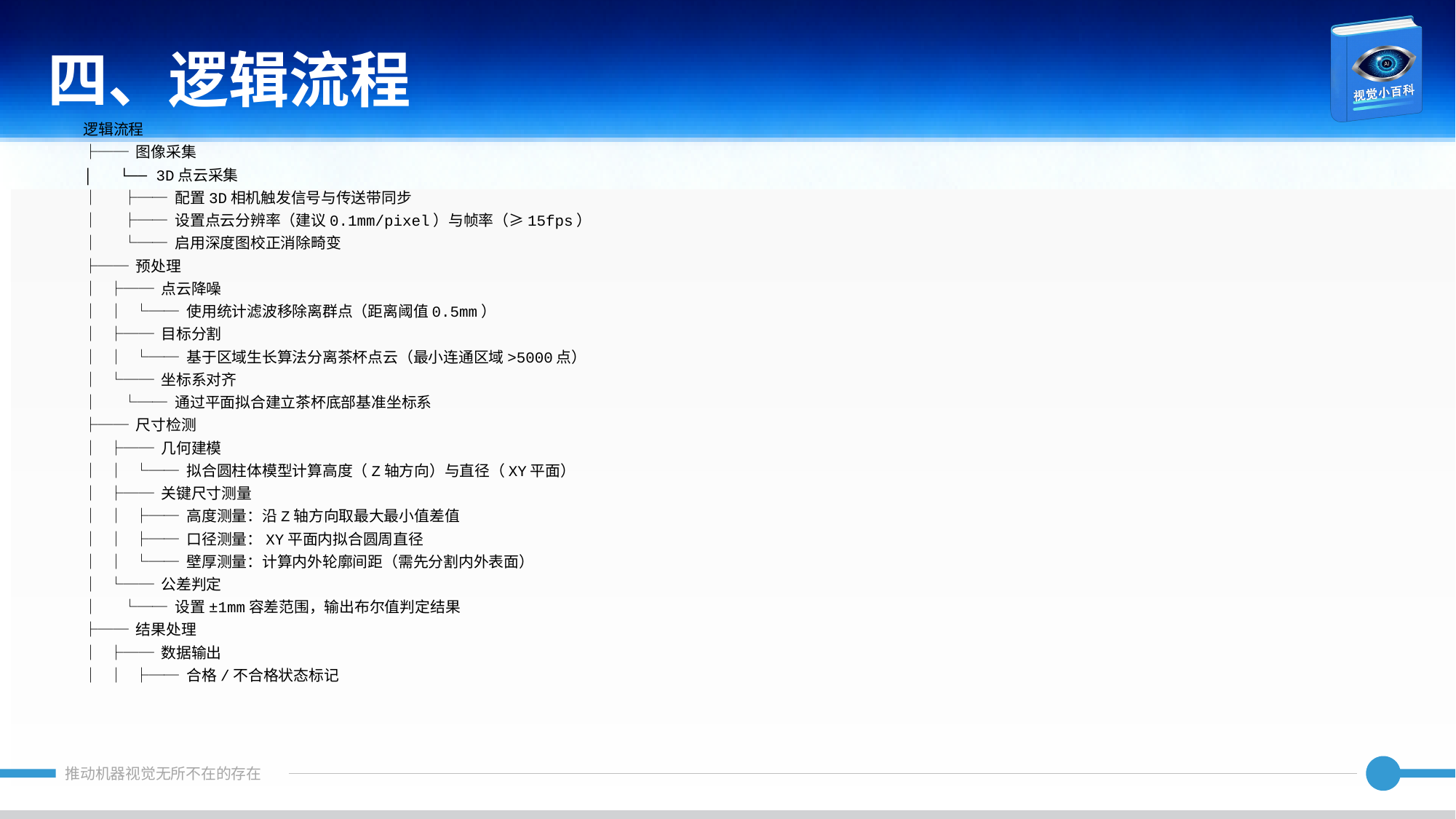

四、逻辑流程

逻辑流程
├── 图像采集
│   └── 3D点云采集
│       ├── 配置3D相机触发信号与传送带同步
│       ├── 设置点云分辨率（建议0.1mm/pixel）与帧率（≥15fps）
│       └── 启用深度图校正消除畸变
├── 预处理
│   ├── 点云降噪
│   │   └── 使用统计滤波移除离群点（距离阈值0.5mm）
│   ├── 目标分割
│   │   └── 基于区域生长算法分离茶杯点云（最小连通区域>5000点）
│   └── 坐标系对齐
│       └── 通过平面拟合建立茶杯底部基准坐标系
├── 尺寸检测
│   ├── 几何建模
│   │   └── 拟合圆柱体模型计算高度（Z轴方向）与直径（XY平面）
│   ├── 关键尺寸测量
│   │   ├── 高度测量：沿Z轴方向取最大最小值差值
│   │   ├── 口径测量：XY平面内拟合圆周直径
│   │   └── 壁厚测量：计算内外轮廓间距（需先分割内外表面）
│   └── 公差判定
│       └── 设置±1mm容差范围，输出布尔值判定结果
├── 结果处理
│   ├── 数据输出
│   │   ├── 合格/不合格状态标记
8